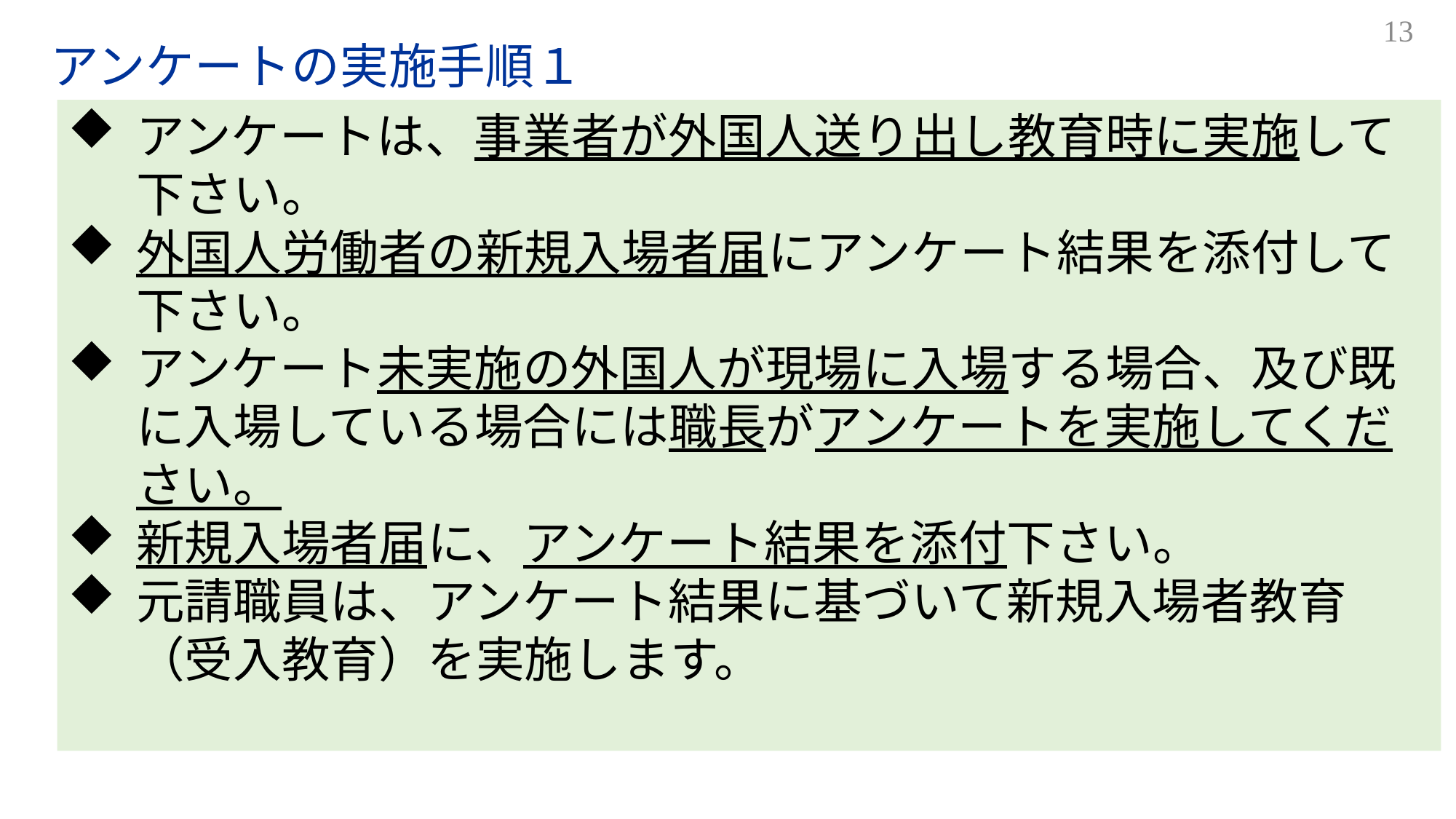

13
アンケートの実施手順１
クリックしてタイトルを入力
アンケートは、事業者が外国人送り出し教育時に実施して下さい。
外国人労働者の新規入場者届にアンケート結果を添付して下さい。
アンケート未実施の外国人が現場に入場する場合、及び既に入場している場合には職長がアンケートを実施してください。
新規入場者届に、アンケート結果を添付下さい。
元請職員は、アンケート結果に基づいて新規入場者教育　（受入教育）を実施します。